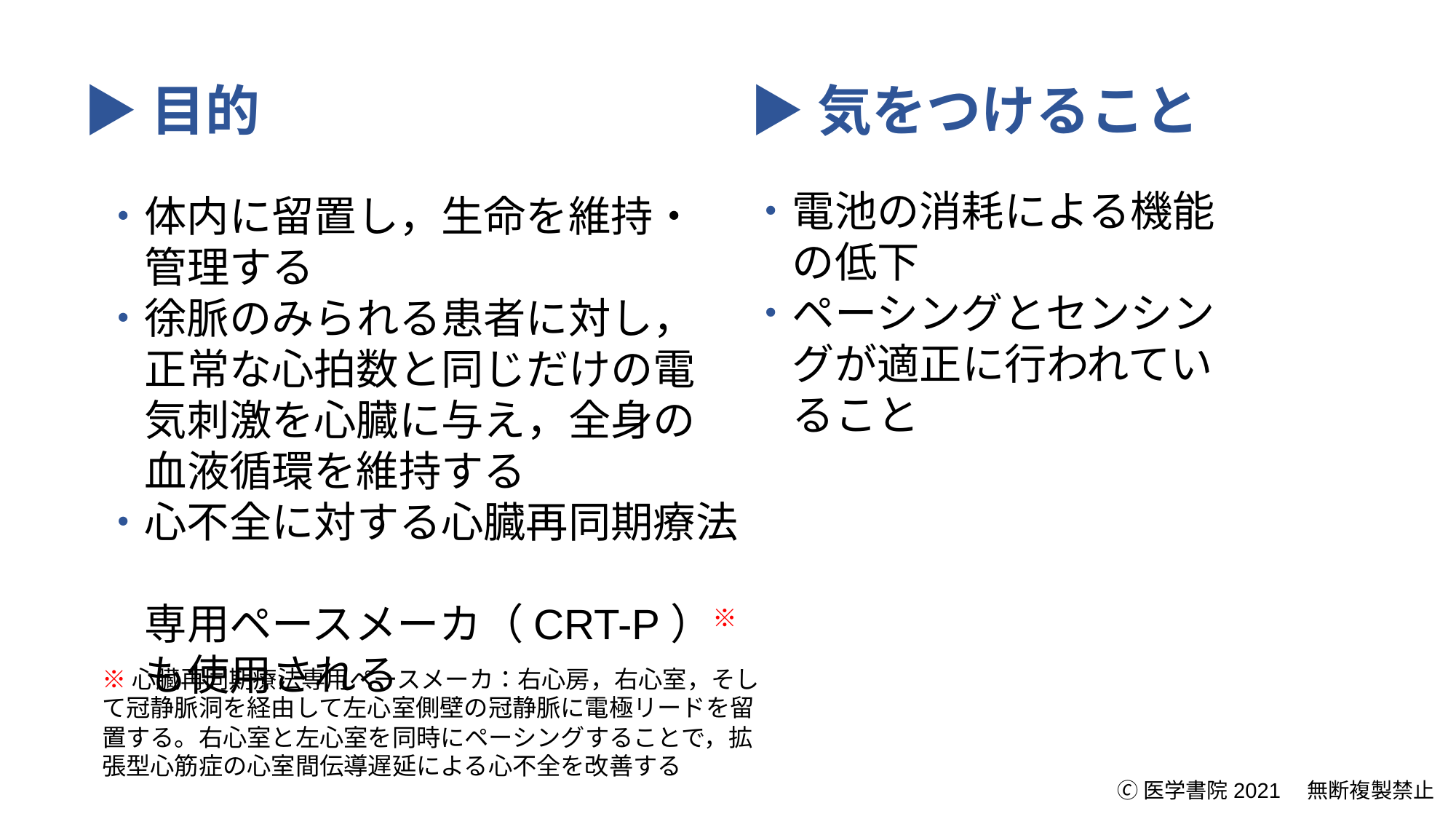

▶目的
▶気をつけること
・電池の消耗による機能
　の低下
・ペーシングとセンシン
　グが適正に行われてい
　ること

・体内に留置し，生命を維持・
　管理する
・徐脈のみられる患者に対し，
　正常な心拍数と同じだけの電
　気刺激を心臓に与え，全身の
　血液循環を維持する
・心不全に対する心臓再同期療法
　専用ペースメーカ（CRT-P）※
　も使用される
※心臓再同期療法専用ペースメーカ：右心房，右心室，そして冠静脈洞を経由して左心室側壁の冠静脈に電極リードを留置する。右心室と左心室を同時にペーシングすることで，拡張型心筋症の心室間伝導遅延による心不全を改善する
🄫医学書院2021　無断複製禁止